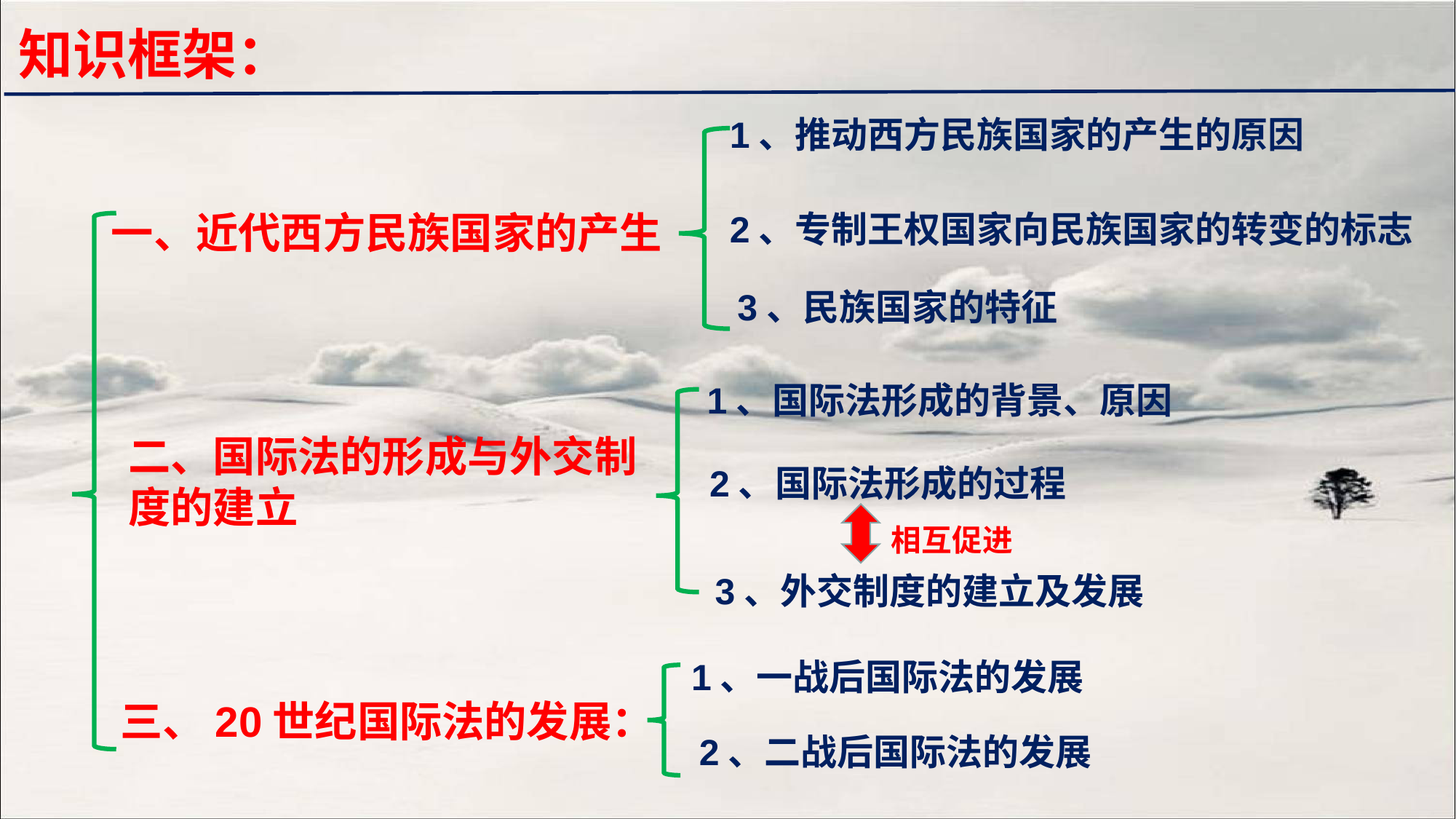

知识框架：
1、推动西方民族国家的产生的原因

一、近代西方民族国家的产生
2、专制王权国家向民族国家的转变的标志

3、民族国家的特征
1、国际法形成的背景、原因

二、国际法的形成与外交制度的建立
2、国际法形成的过程

相互促进
3、外交制度的建立及发展
1、一战后国际法的发展

三、20世纪国际法的发展：
2、二战后国际法的发展